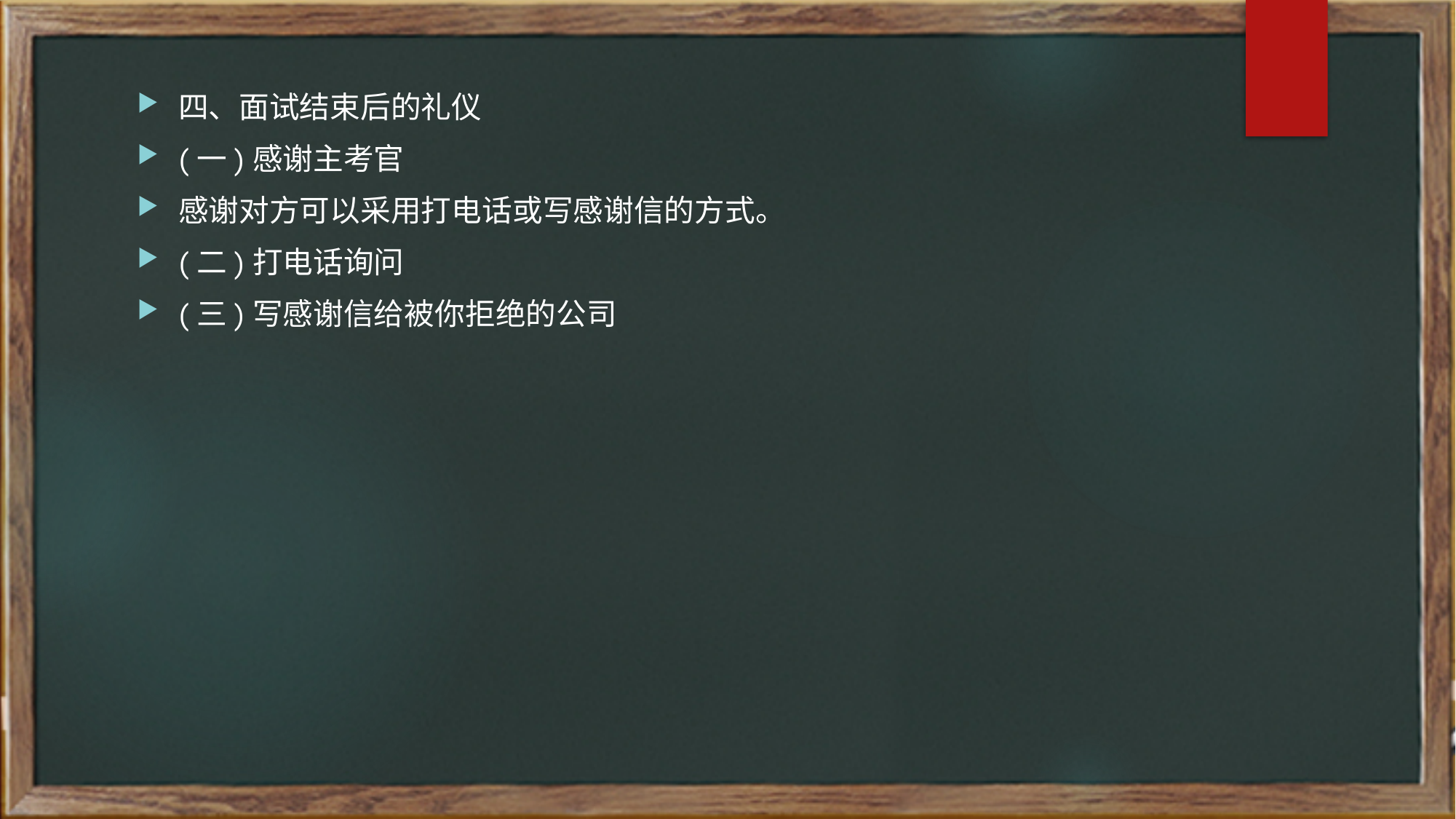

四、面试结束后的礼仪
(一)感谢主考官
感谢对方可以采用打电话或写感谢信的方式。
(二)打电话询问
(三)写感谢信给被你拒绝的公司